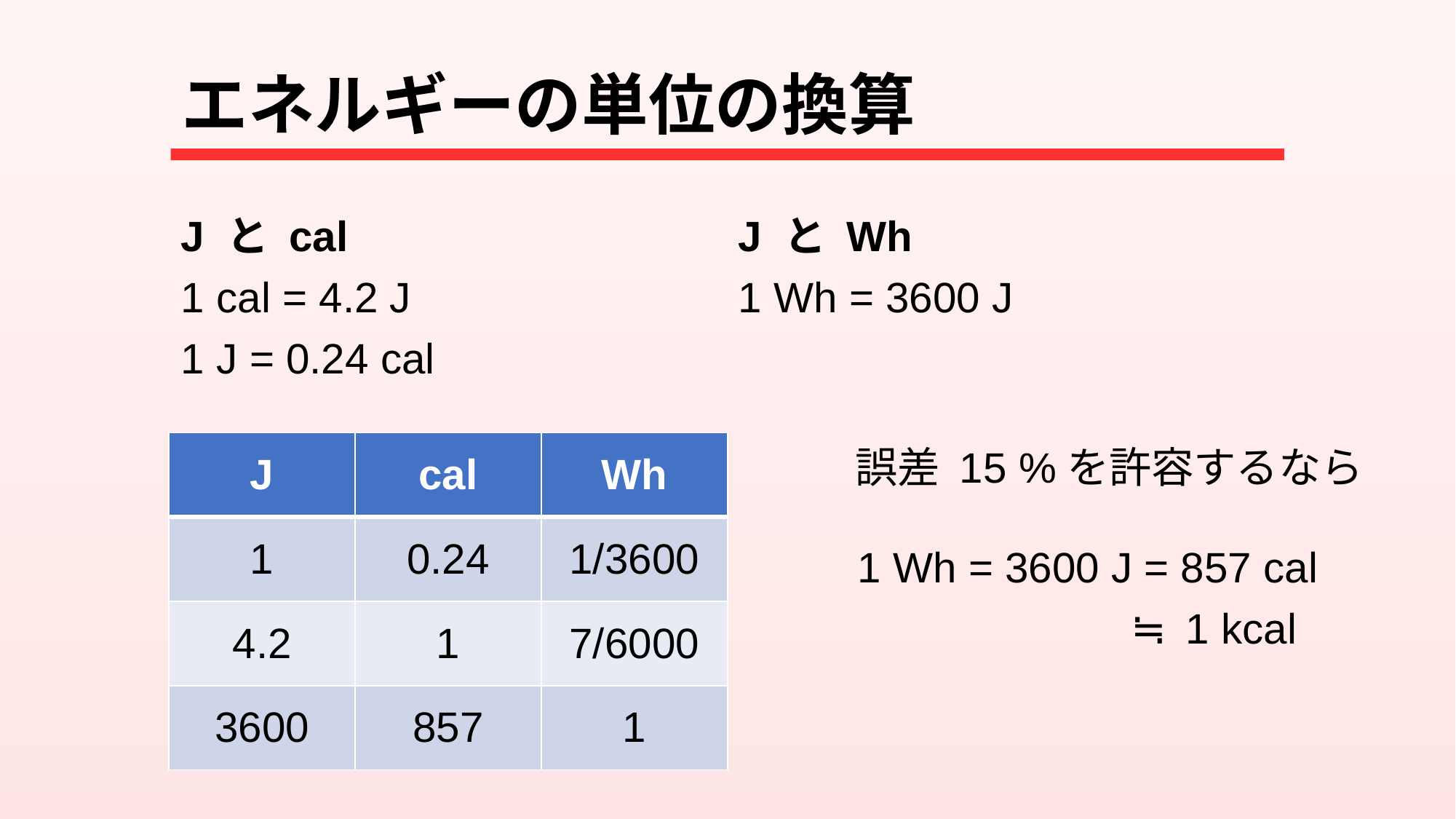

# エネルギーの単位の換算
J と cal
1 cal = 4.2 J
1 J = 0.24 cal
J と Wh
1 Wh = 3600 J
誤差 15 %を許容するなら
| J | cal | Wh |
| --- | --- | --- |
| 1 | 0.24 | 1/3600 |
| 4.2 | 1 | 7/6000 |
| 3600 | 857 | 1 |
1 Wh = 3600 J = 857 cal
　　　　　　  ≒ 1 kcal